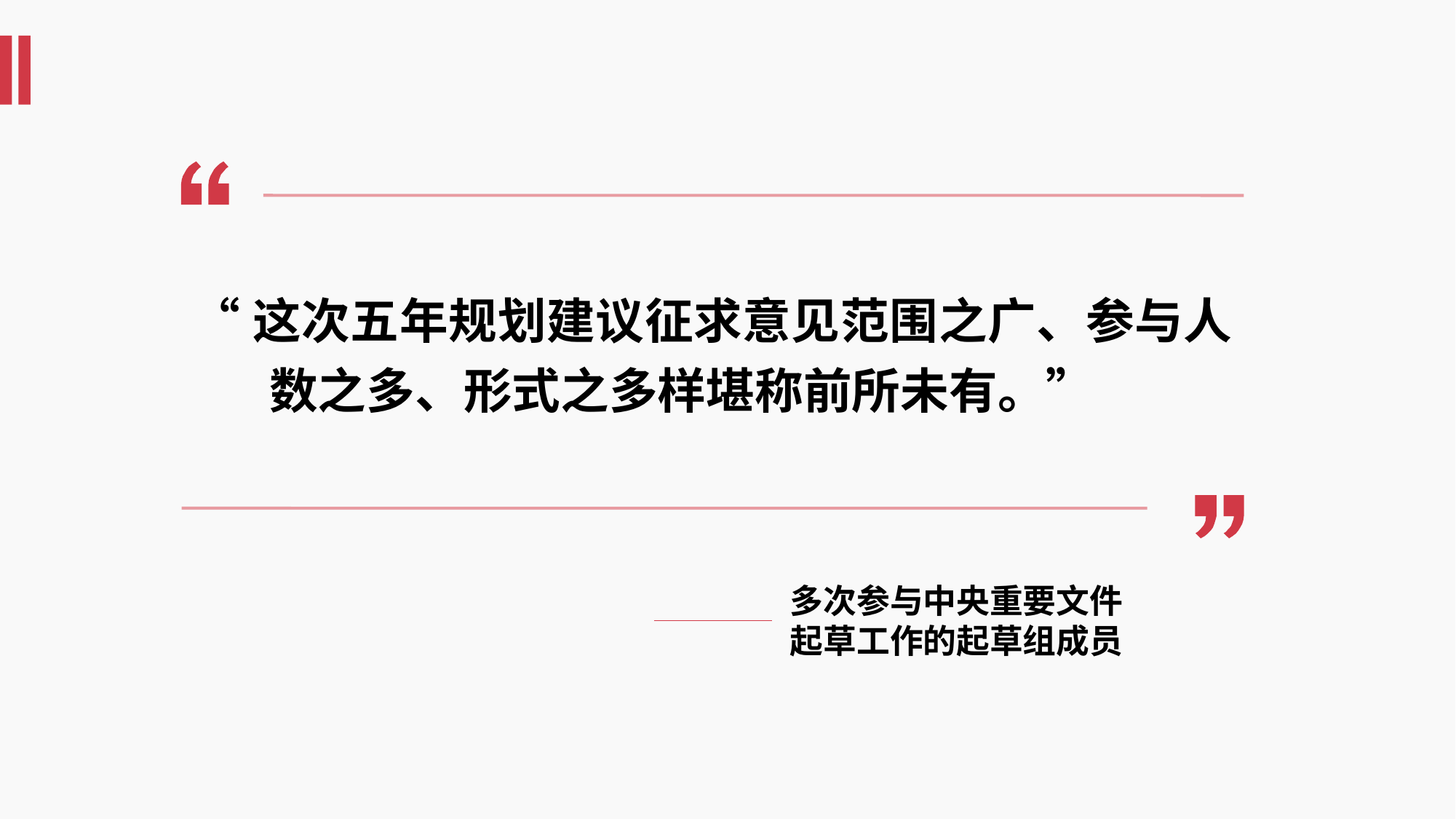

“这次五年规划建议征求意见范围之广、参与人        数之多、形式之多样堪称前所未有。”

多次参与中央重要文件
起草工作的起草组成员